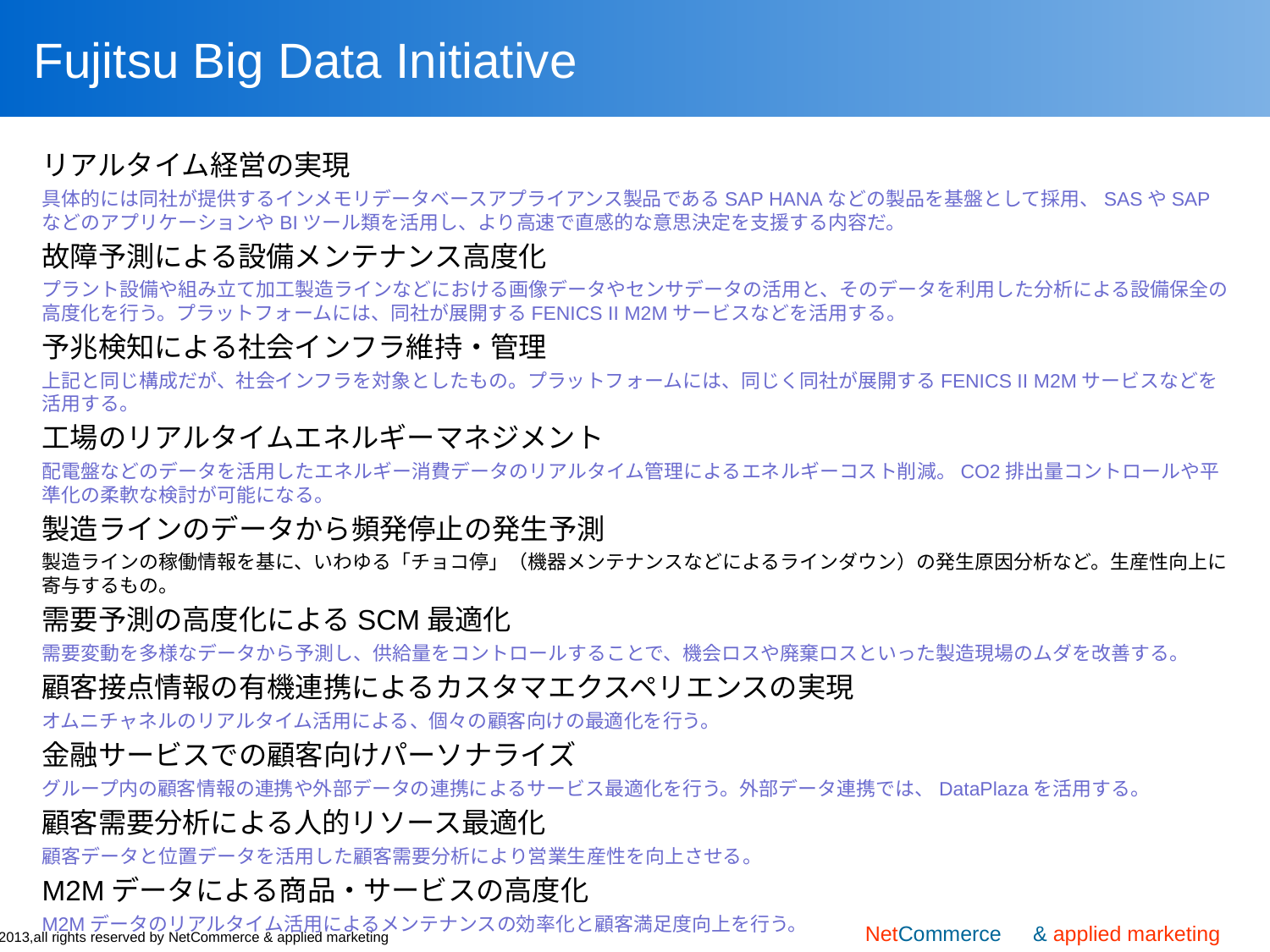

# Fujitsu Big Data Initiative
リアルタイム経営の実現
具体的には同社が提供するインメモリデータベースアプライアンス製品であるSAP HANAなどの製品を基盤として採用、SASやSAPなどのアプリケーションやBIツール類を活用し、より高速で直感的な意思決定を支援する内容だ。
故障予測による設備メンテナンス高度化
プラント設備や組み立て加工製造ラインなどにおける画像データやセンサデータの活用と、そのデータを利用した分析による設備保全の高度化を行う。プラットフォームには、同社が展開するFENICS II M2Mサービスなどを活用する。
予兆検知による社会インフラ維持・管理
上記と同じ構成だが、社会インフラを対象としたもの。プラットフォームには、同じく同社が展開するFENICS II M2Mサービスなどを活用する。
工場のリアルタイムエネルギーマネジメント
配電盤などのデータを活用したエネルギー消費データのリアルタイム管理によるエネルギーコスト削減。CO2排出量コントロールや平準化の柔軟な検討が可能になる。
製造ラインのデータから頻発停止の発生予測
製造ラインの稼働情報を基に、いわゆる「チョコ停」（機器メンテナンスなどによるラインダウン）の発生原因分析など。生産性向上に寄与するもの。
需要予測の高度化によるSCM最適化
需要変動を多様なデータから予測し、供給量をコントロールすることで、機会ロスや廃棄ロスといった製造現場のムダを改善する。
顧客接点情報の有機連携によるカスタマエクスペリエンスの実現
オムニチャネルのリアルタイム活用による、個々の顧客向けの最適化を行う。
金融サービスでの顧客向けパーソナライズ
グループ内の顧客情報の連携や外部データの連携によるサービス最適化を行う。外部データ連携では、DataPlazaを活用する。
顧客需要分析による人的リソース最適化
顧客データと位置データを活用した顧客需要分析により営業生産性を向上させる。
M2Mデータによる商品・サービスの高度化
M2Mデータのリアルタイム活用によるメンテナンスの効率化と顧客満足度向上を行う。